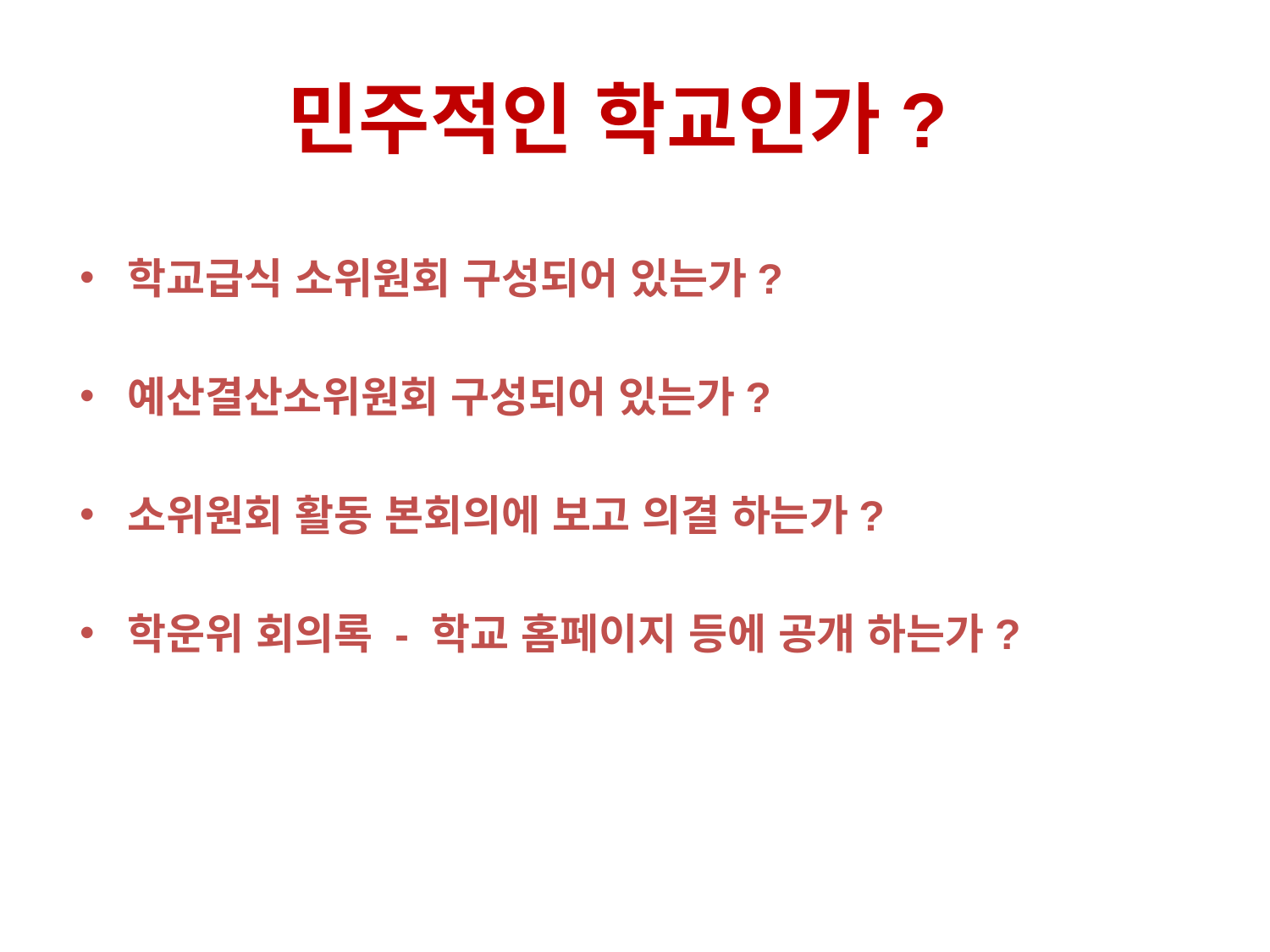

# 민주적인 학교인가?

학교급식 소위원회 구성되어 있는가?

예산결산소위원회 구성되어 있는가?

소위원회 활동 본회의에 보고 의결 하는가?

학운위 회의록 - 학교 홈페이지 등에 공개 하는가?